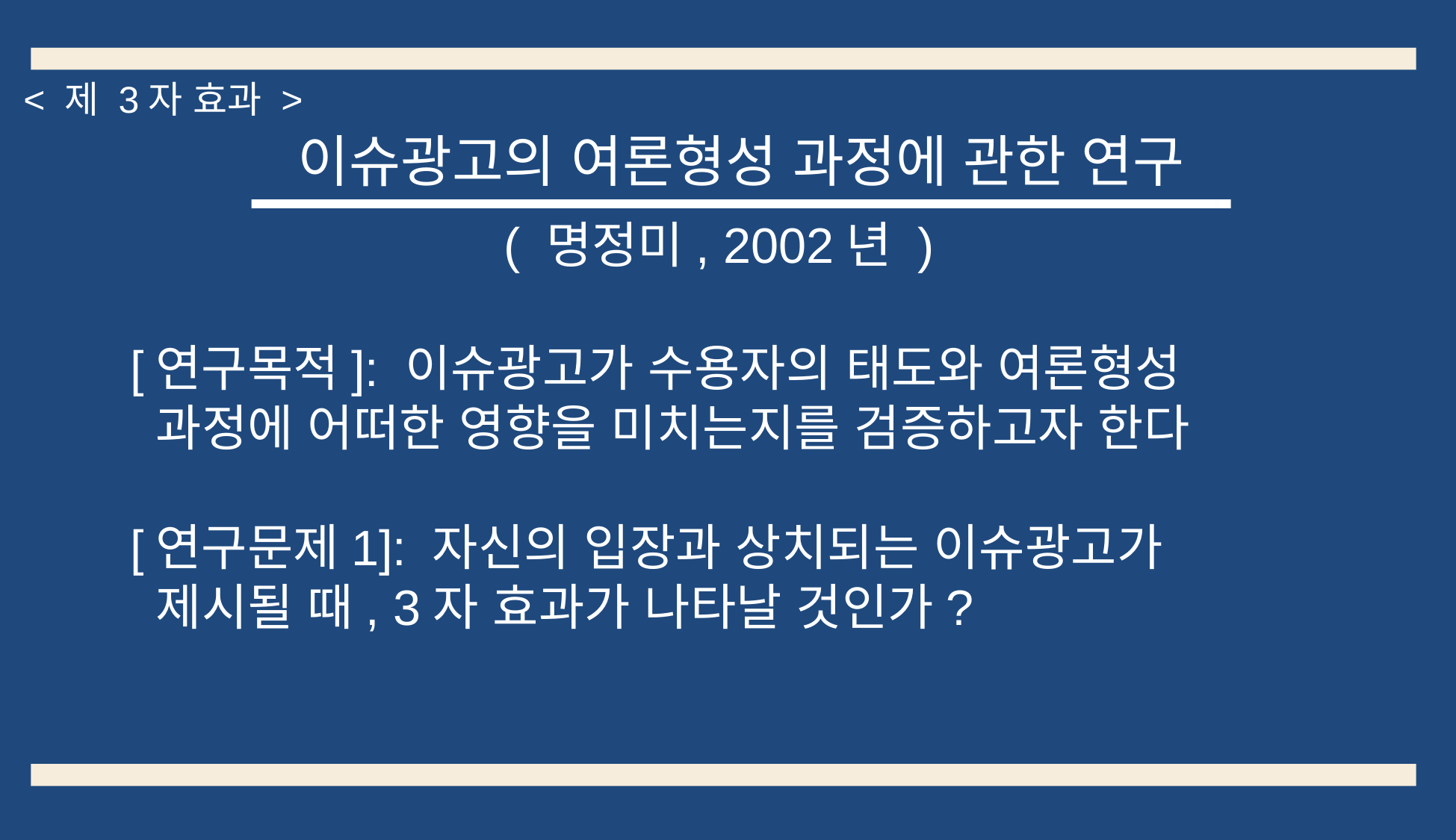

< 제 3자 효과 >
  이슈광고의 여론형성 과정에 관한 연구

( 명정미, 2002년 )

[연구목적]: 이슈광고가 수용자의 태도와 여론형성
 과정에 어떠한 영향을 미치는지를 검증하고자 한다

[연구문제1]: 자신의 입장과 상치되는 이슈광고가
 제시될 때, 3자 효과가 나타날 것인가?